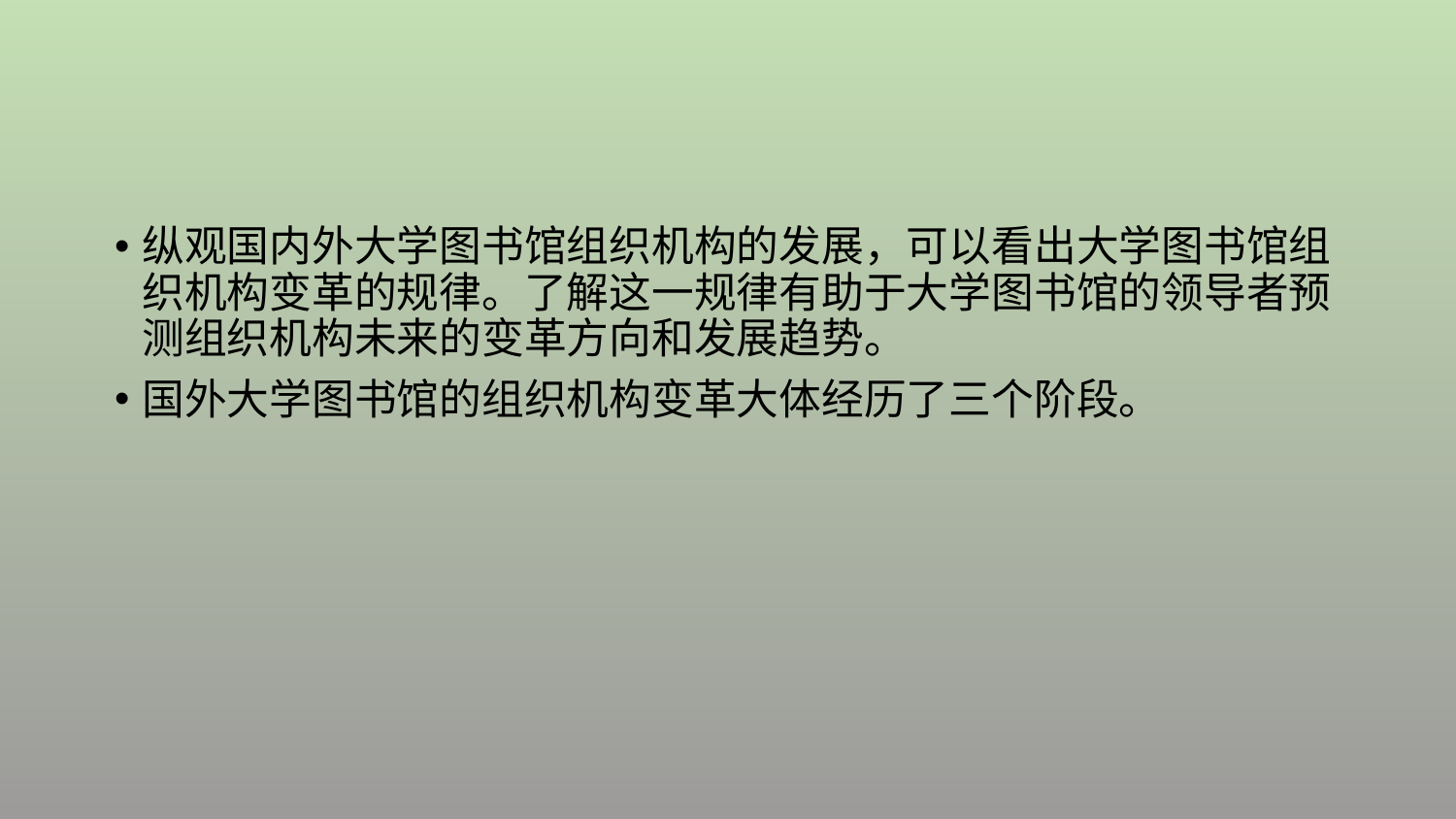

#
纵观国内外大学图书馆组织机构的发展，可以看出大学图书馆组织机构变革的规律。了解这一规律有助于大学图书馆的领导者预测组织机构未来的变革方向和发展趋势。
国外大学图书馆的组织机构变革大体经历了三个阶段。